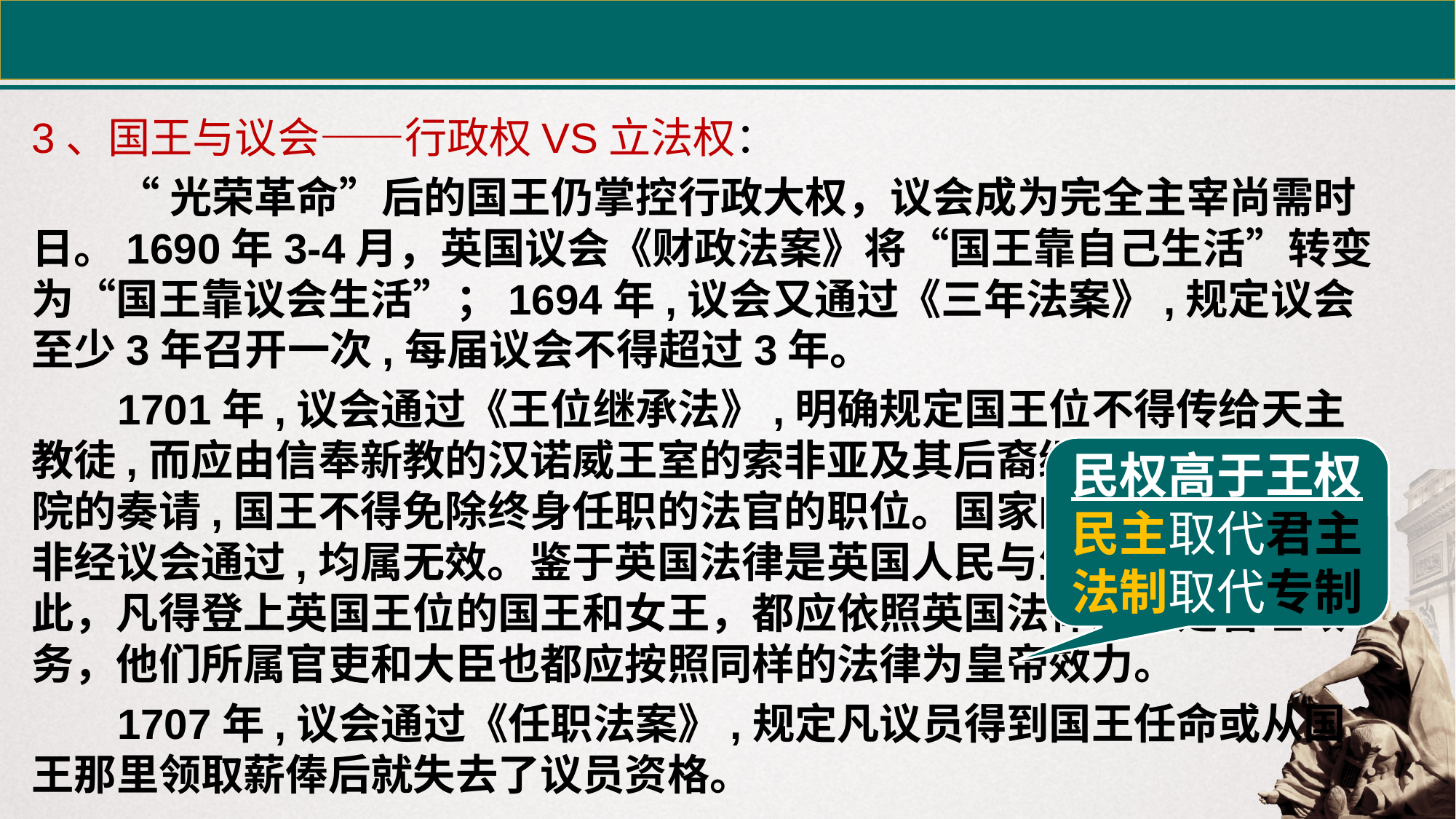

3、国王与议会——行政权VS立法权：
“光荣革命”后的国王仍掌控行政大权，议会成为完全主宰尚需时日。1690年3-4月，英国议会《财政法案》将“国王靠自己生活”转变为“国王靠议会生活”；1694年,议会又通过《三年法案》,规定议会至少3年召开一次,每届议会不得超过3年。
1701年,议会通过《王位继承法》,明确规定国王位不得传给天主教徒,而应由信奉新教的汉诺威王室的索非亚及其后裔继承。非经议会两院的奏请,国王不得免除终身任职的法官的职位。国家的一切法律与条例非经议会通过,均属无效。鉴于英国法律是英国人民与生俱来的权利，因此，凡得登上英国王位的国王和女王，都应依照英国法律的规定管理政务，他们所属官吏和大臣也都应按照同样的法律为皇帝效力。
1707年,议会通过《任职法案》,规定凡议员得到国王任命或从国王那里领取薪俸后就失去了议员资格。
民权高于王权
民主取代君主
法制取代专制